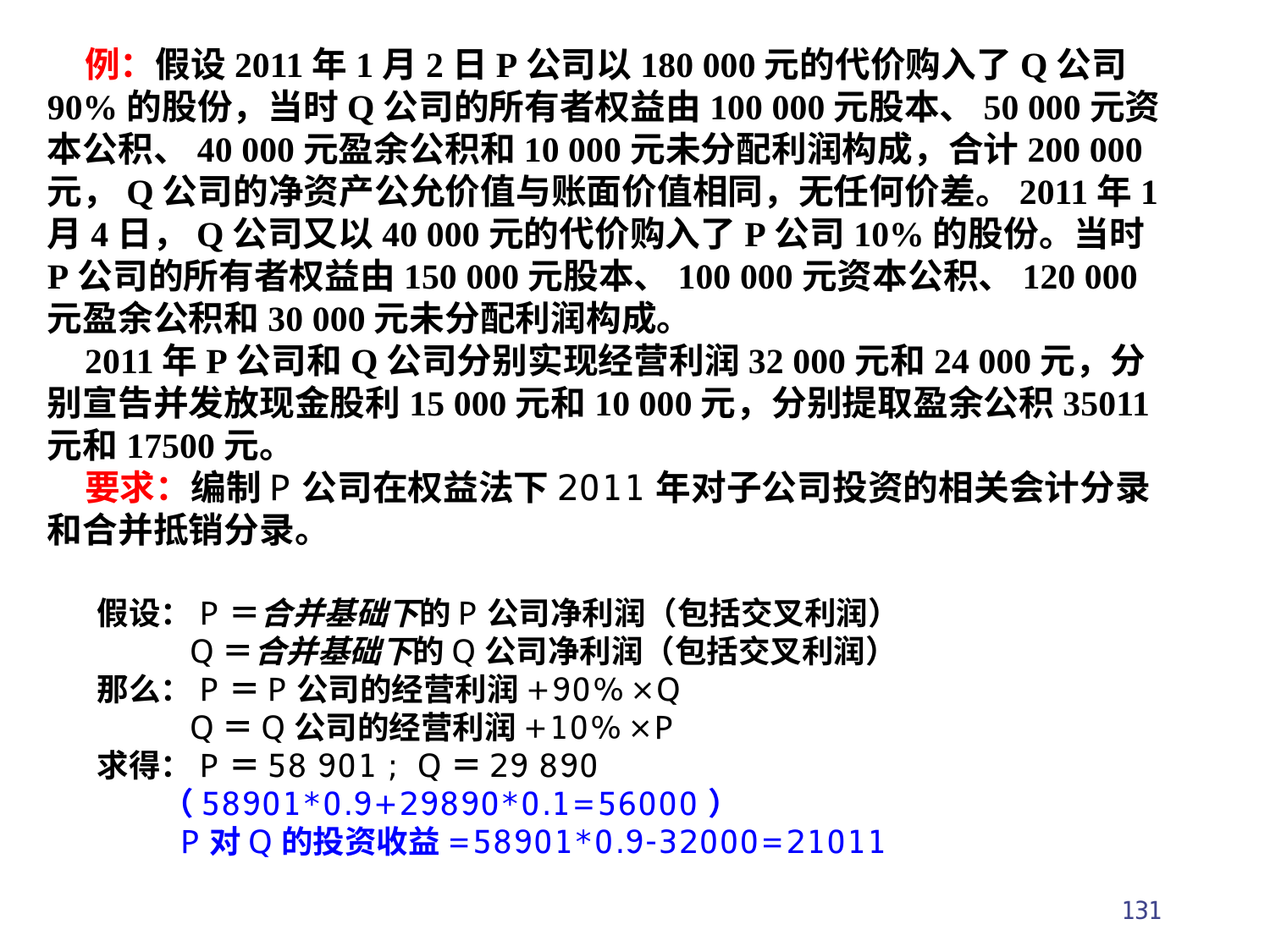

例：假设2011年1月2日P公司以180 000元的代价购入了Q公司90%的股份，当时Q公司的所有者权益由100 000元股本、50 000元资本公积、40 000元盈余公积和10 000元未分配利润构成，合计200 000元，Q公司的净资产公允价值与账面价值相同，无任何价差。2011年1月4日，Q公司又以40 000元的代价购入了P公司10%的股份。当时P公司的所有者权益由150 000元股本、100 000元资本公积、120 000元盈余公积和30 000元未分配利润构成。
2011年P公司和Q公司分别实现经营利润32 000元和24 000元，分别宣告并发放现金股利15 000元和10 000元，分别提取盈余公积35011元和17500元。
要求：编制P公司在权益法下2011年对子公司投资的相关会计分录和合并抵销分录。
假设：P＝合并基础下的P公司净利润（包括交叉利润）
          Q＝合并基础下的Q公司净利润（包括交叉利润）
那么：P＝P公司的经营利润+90%×Q
          Q＝Q公司的经营利润+10%×P
求得：P＝58 901 ;  Q＝29 890
        （58901*0.9+29890*0.1=56000）
         P对Q的投资收益=58901*0.9-32000=21011
131